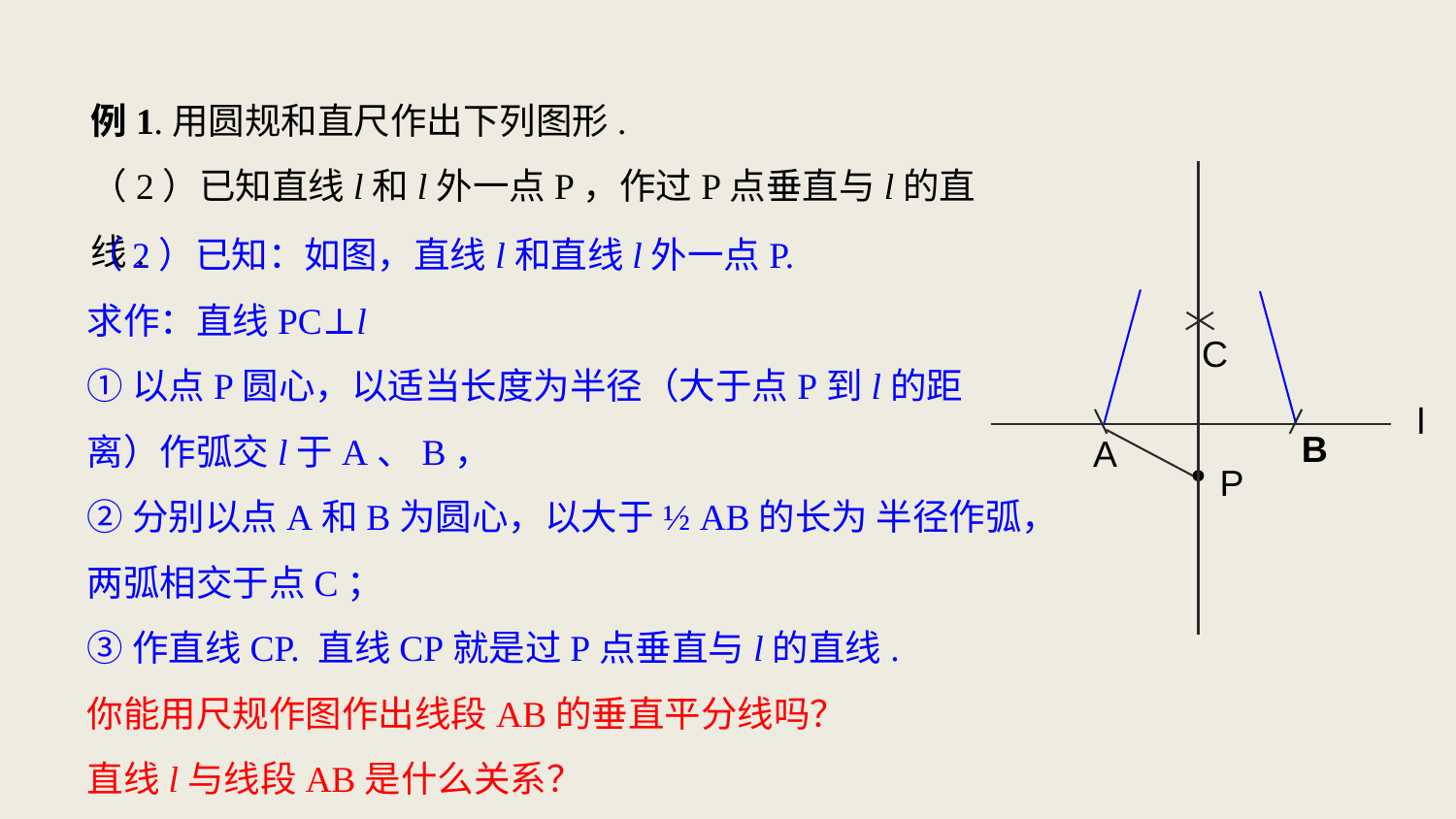

例1.用圆规和直尺作出下列图形.
（2）已知直线l和l外一点P，作过P点垂直与l的直线.
（2）已知：如图，直线l和直线l外一点P.
求作：直线PC⊥l
①以点P圆心，以适当长度为半径（大于点P到l的距离）作弧交l于A、B，
②分别以点A和B为圆心，以大于½ AB的长为 半径作弧，两弧相交于点C；
③作直线CP. 直线CP就是过P点垂直与l的直线.
你能用尺规作图作出线段AB的垂直平分线吗？
直线l与线段AB是什么关系？
C
l
B
A
P